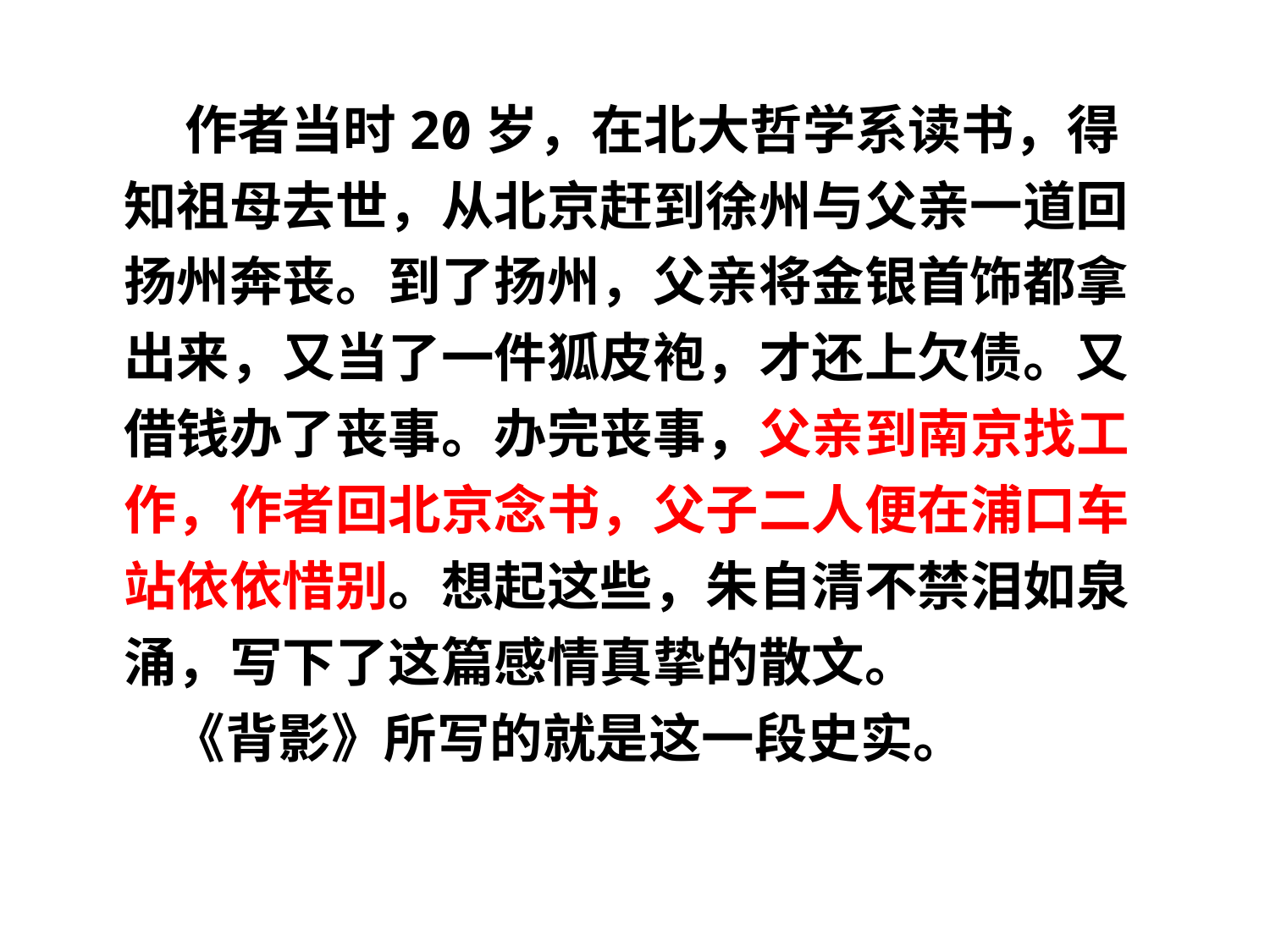

作者当时20岁，在北大哲学系读书，得知祖母去世，从北京赶到徐州与父亲一道回扬州奔丧。到了扬州，父亲将金银首饰都拿出来，又当了一件狐皮袍，才还上欠债。又借钱办了丧事。办完丧事，父亲到南京找工作，作者回北京念书，父子二人便在浦口车站依依惜别。想起这些，朱自清不禁泪如泉涌，写下了这篇感情真挚的散文。
   《背影》所写的就是这一段史实。